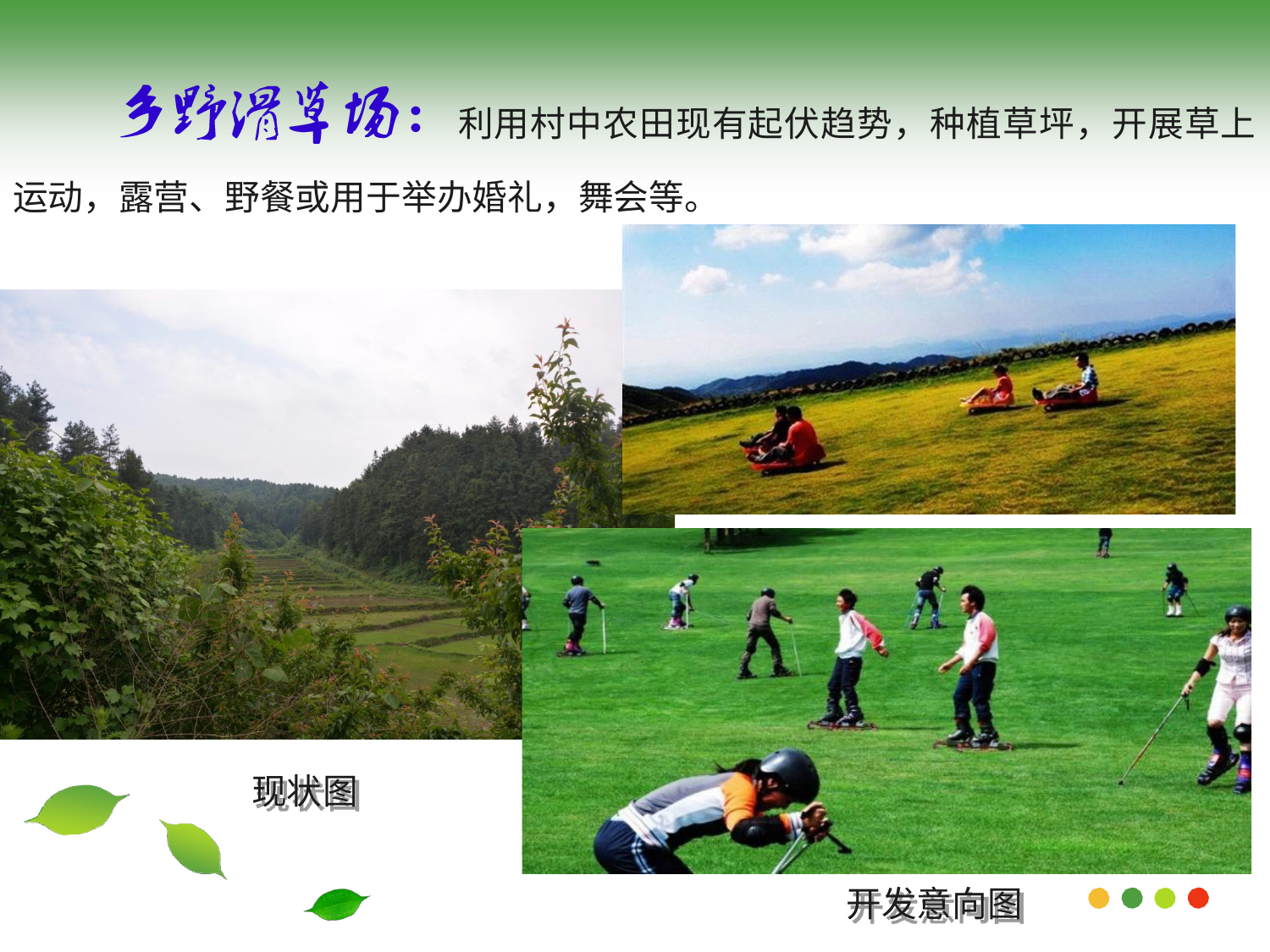

利用村中农田现有起伏趋势，种植草坪，开展草上 运动，露营、野餐或用于举办婚礼，舞会等。

现状图

开发意向图